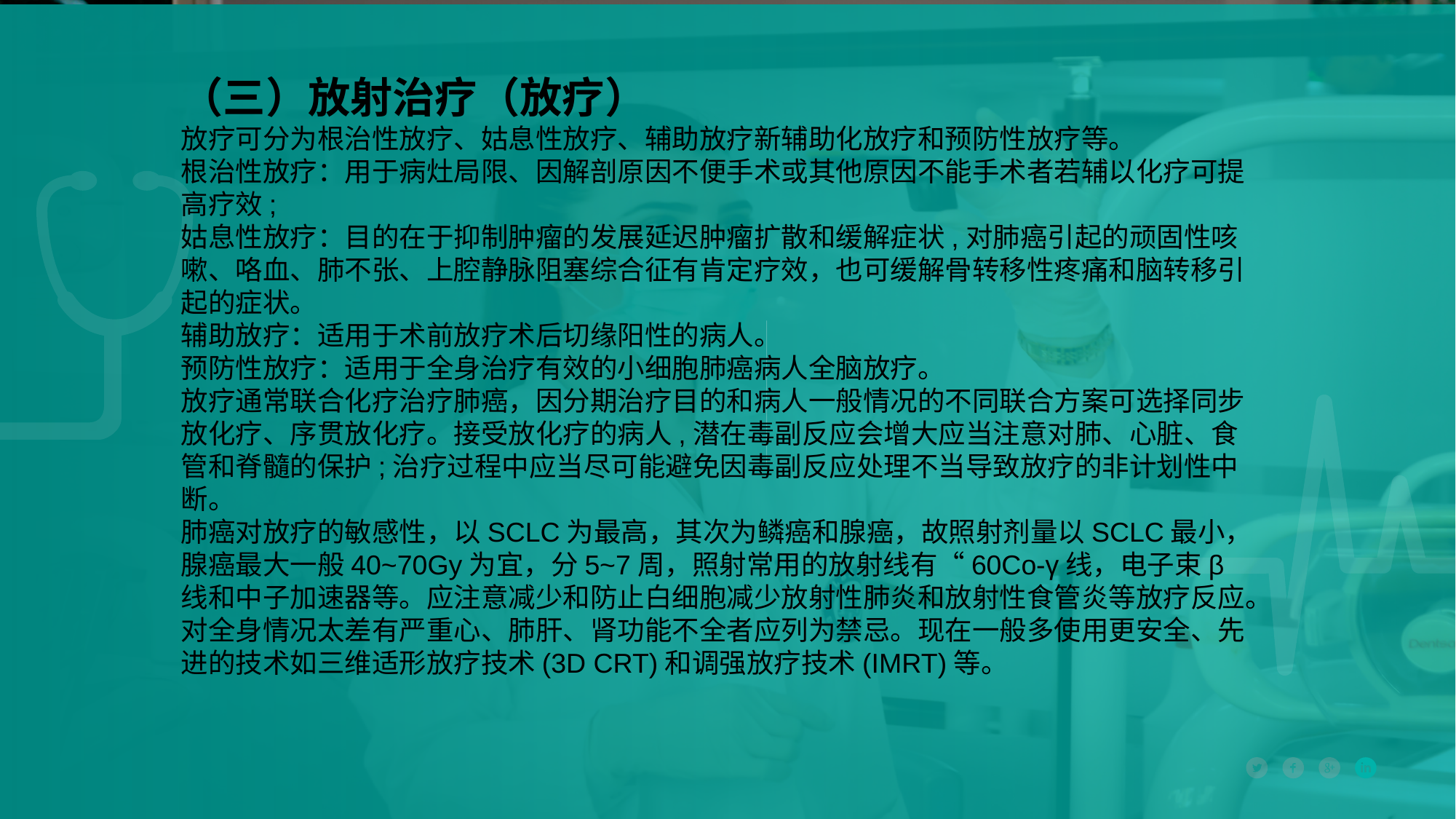

（三）放射治疗（放疗）
放疗可分为根治性放疗、姑息性放疗、辅助放疗新辅助化放疗和预防性放疗等。
根治性放疗：用于病灶局限、因解剖原因不便手术或其他原因不能手术者若辅以化疗可提高疗效;
姑息性放疗：目的在于抑制肿瘤的发展延迟肿瘤扩散和缓解症状,对肺癌引起的顽固性咳嗽、咯血、肺不张、上腔静脉阻塞综合征有肯定疗效，也可缓解骨转移性疼痛和脑转移引起的症状。
辅助放疗：适用于术前放疗术后切缘阳性的病人。
预防性放疗：适用于全身治疗有效的小细胞肺癌病人全脑放疗。
放疗通常联合化疗治疗肺癌，因分期治疗目的和病人一般情况的不同联合方案可选择同步放化疗、序贯放化疗。接受放化疗的病人,潜在毒副反应会增大应当注意对肺、心脏、食管和脊髓的保护;治疗过程中应当尽可能避免因毒副反应处理不当导致放疗的非计划性中断。
肺癌对放疗的敏感性，以SCLC为最高，其次为鳞癌和腺癌，故照射剂量以SCLC最小，腺癌最大一般40~70Gy为宜，分5~7周，照射常用的放射线有“60Co-γ线，电子束β线和中子加速器等。应注意减少和防止白细胞减少放射性肺炎和放射性食管炎等放疗反应。对全身情况太差有严重心、肺肝、肾功能不全者应列为禁忌。现在一般多使用更安全、先进的技术如三维适形放疗技术(3D CRT)和调强放疗技术(IMRT)等。